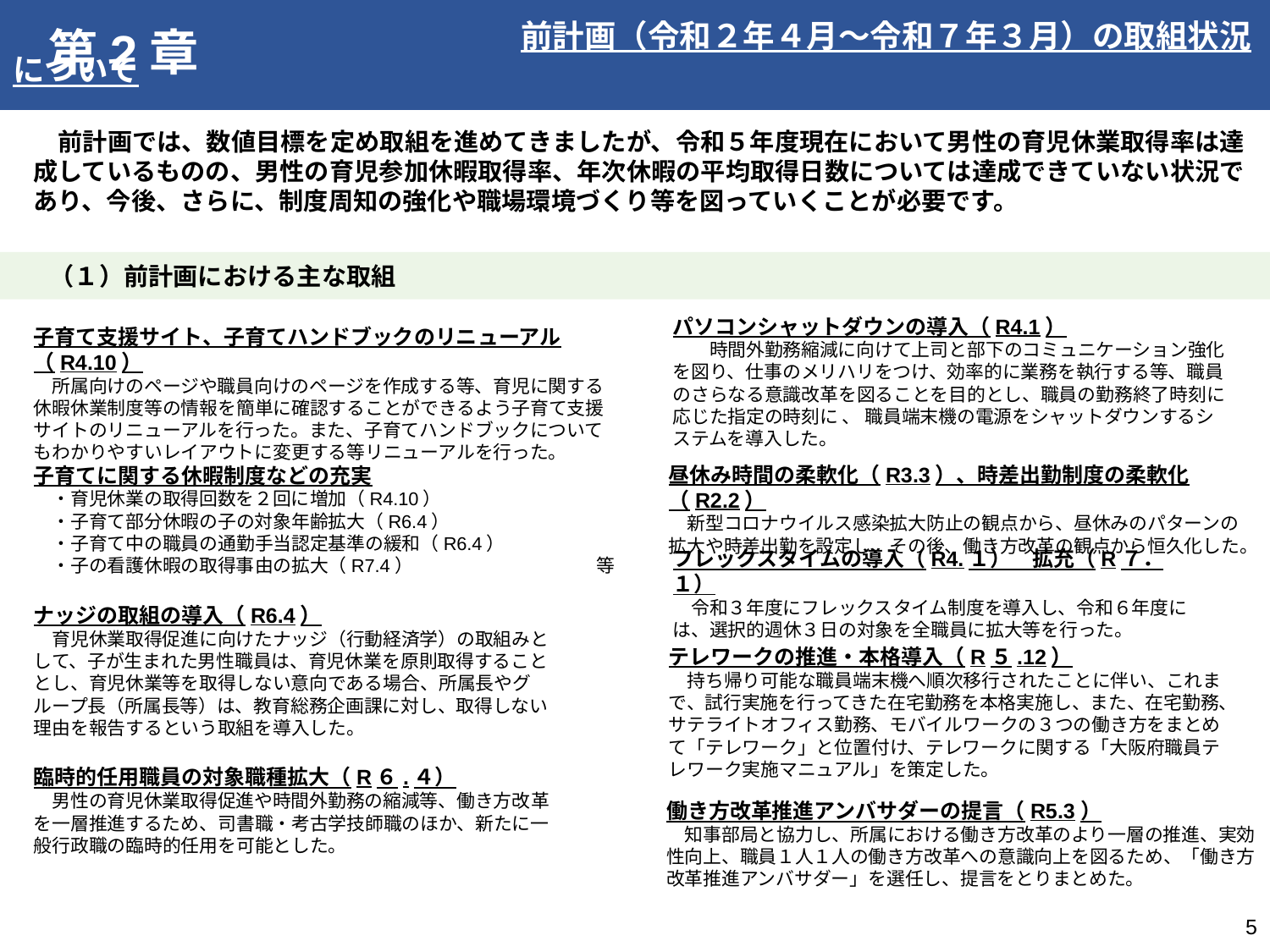

前計画（令和２年４月～令和７年３月）の取組状況について

第2章
　前計画では、数値目標を定め取組を進めてきましたが、令和５年度現在において男性の育児休業取得率は達成しているものの、男性の育児参加休暇取得率、年次休暇の平均取得日数については達成できていない状況であり、今後、さらに、制度周知の強化や職場環境づくり等を図っていくことが必要です。
　　（１）前計画における主な取組
パソコンシャットダウンの導入（R4.1）
　　時間外勤務縮減に向けて上司と部下のコミュニケーション強化を図り、仕事のメリハリをつけ、効率的に業務を執行する等、職員のさらなる意識改革を図ることを目的とし、職員の勤務終了時刻に応じた指定の時刻に 、 職員端末機の電源をシャットダウンするシステムを導入した。
子育て支援サイト、子育てハンドブックのリニューアル（R4.10）
　所属向けのページや職員向けのページを作成する等、育児に関する休暇休業制度等の情報を簡単に確認することができるよう子育て支援サイトのリニューアルを行った。また、子育てハンドブックについてもわかりやすいレイアウトに変更する等リニューアルを行った。
昼休み時間の柔軟化（R3.3）、時差出勤制度の柔軟化（R2.2）
　新型コロナウイルス感染拡大防止の観点から、昼休みのパターンの拡大や時差出勤を設定し、その後、働き方改革の観点から恒久化した。
子育てに関する休暇制度などの充実
　・育児休業の取得回数を２回に増加（R4.10）
　・子育て部分休暇の子の対象年齢拡大（R6.4）
　・子育て中の職員の通勤手当認定基準の緩和（R6.4）
　・子の看護休暇の取得事由の拡大（R7.4）　　　　　　　　　　等
フレックスタイムの導入（R4.１）　拡充（R７．１）
　令和３年度にフレックスタイム制度を導入し、令和６年度には、選択的週休３日の対象を全職員に拡大等を行った。
ナッジの取組の導入（R6.4）
　育児休業取得促進に向けたナッジ（行動経済学）の取組みとして、子が生まれた男性職員は、育児休業を原則取得することとし、育児休業等を取得しない意向である場合、所属長やグループ長（所属長等）は、教育総務企画課に対し、取得しない理由を報告するという取組を導入した。
テレワークの推進・本格導入（R５.12）
　持ち帰り可能な職員端末機へ順次移行されたことに伴い、これまで、試行実施を行ってきた在宅勤務を本格実施し、また、在宅勤務、サテライトオフィス勤務、モバイルワークの３つの働き方をまとめて「テレワーク」と位置付け、テレワークに関する「大阪府職員テレワーク実施マニュアル」を策定した。
臨時的任用職員の対象職種拡大（R６.４）
　男性の育児休業取得促進や時間外勤務の縮減等、働き方改革を一層推進するため、司書職・考古学技師職のほか、新たに一般行政職の臨時的任用を可能とした。
働き方改革推進アンバサダーの提言（R5.3）
　知事部局と協力し、所属における働き方改革のより一層の推進、実効性向上、職員１人１人の働き方改革への意識向上を図るため、「働き方改革推進アンバサダー」を選任し、提言をとりまとめた。

5